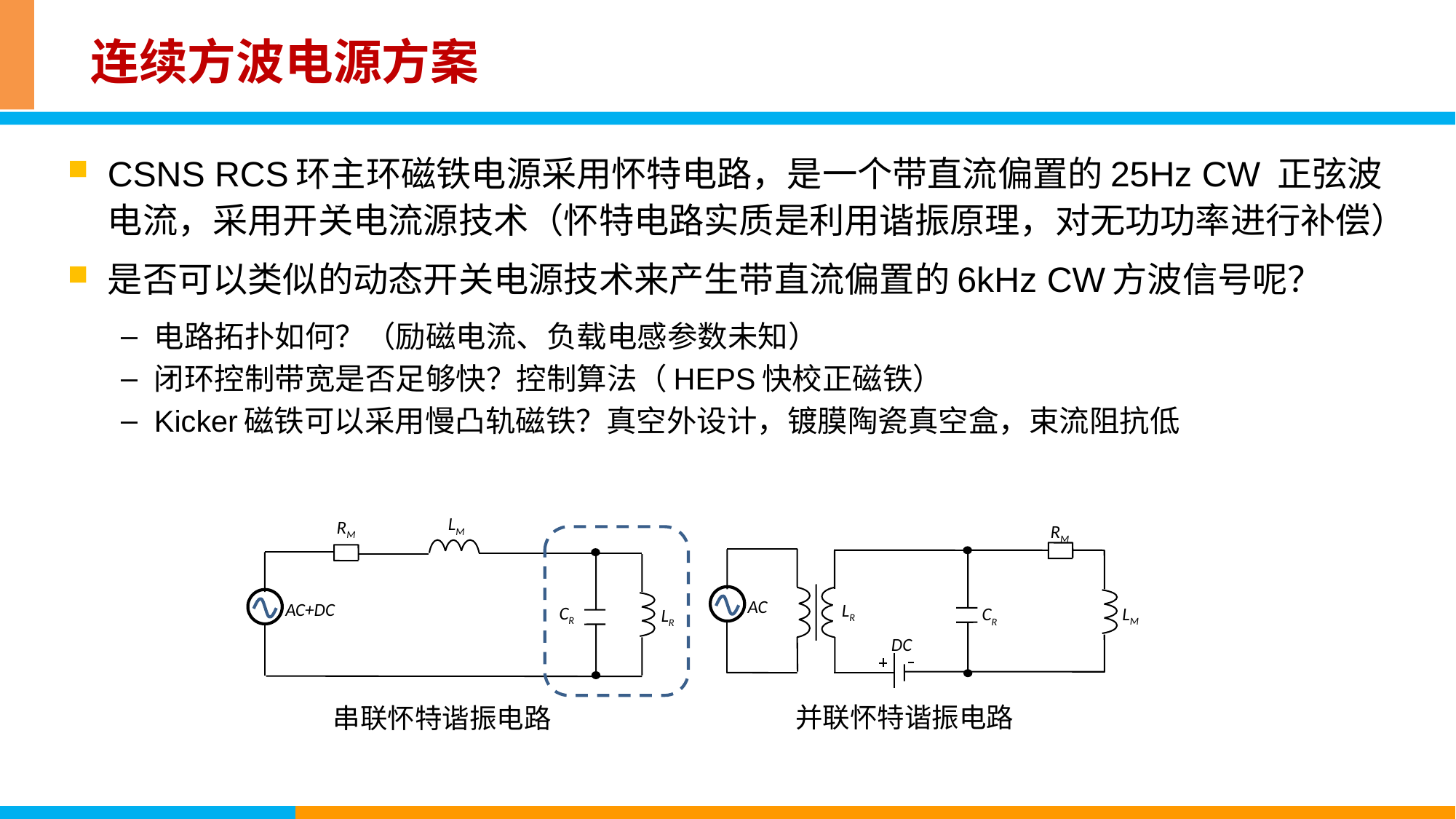

# 连续方波电源方案
CSNS RCS环主环磁铁电源采用怀特电路，是一个带直流偏置的25Hz CW 正弦波电流，采用开关电流源技术（怀特电路实质是利用谐振原理，对无功功率进行补偿）
是否可以类似的动态开关电源技术来产生带直流偏置的6kHz CW方波信号呢？
电路拓扑如何？（励磁电流、负载电感参数未知）
闭环控制带宽是否足够快？控制算法（HEPS快校正磁铁）
Kicker磁铁可以采用慢凸轨磁铁？真空外设计，镀膜陶瓷真空盒，束流阻抗低

LM
RM

AC+DC
CR

串联怀特谐振电路
RM

AC
LR

LM
CR

DC

并联怀特谐振电路

LR